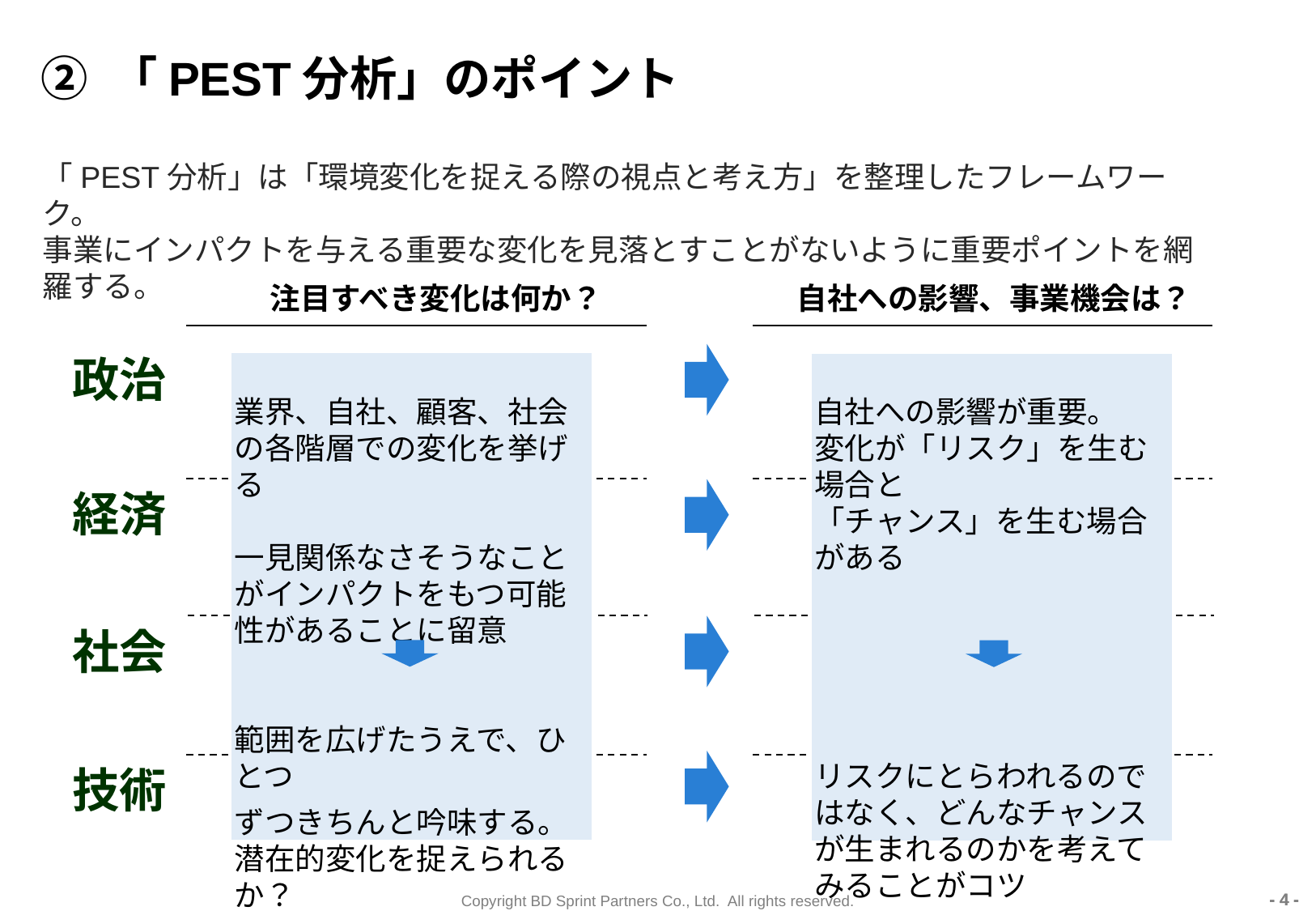

# ② 「PEST分析」のポイント
「PEST分析」は「環境変化を捉える際の視点と考え方」を整理したフレームワーク。
事業にインパクトを与える重要な変化を見落とすことがないように重要ポイントを網羅する。
注目すべき変化は何か？
自社への影響、事業機会は？
政治

業界、自社、顧客、社会の各階層での変化を挙げる

一見関係なさそうなことがインパクトをもつ可能性があることに留意

範囲を広げたうえで、ひとつ
ずつきちんと吟味する。潜在的変化を捉えられるか？

自社への影響が重要。
変化が「リスク」を生む場合と
「チャンス」を生む場合がある

リスクにとらわれるのではなく、どんなチャンスが生まれるのかを考えてみることがコツ
経済

社会

技術